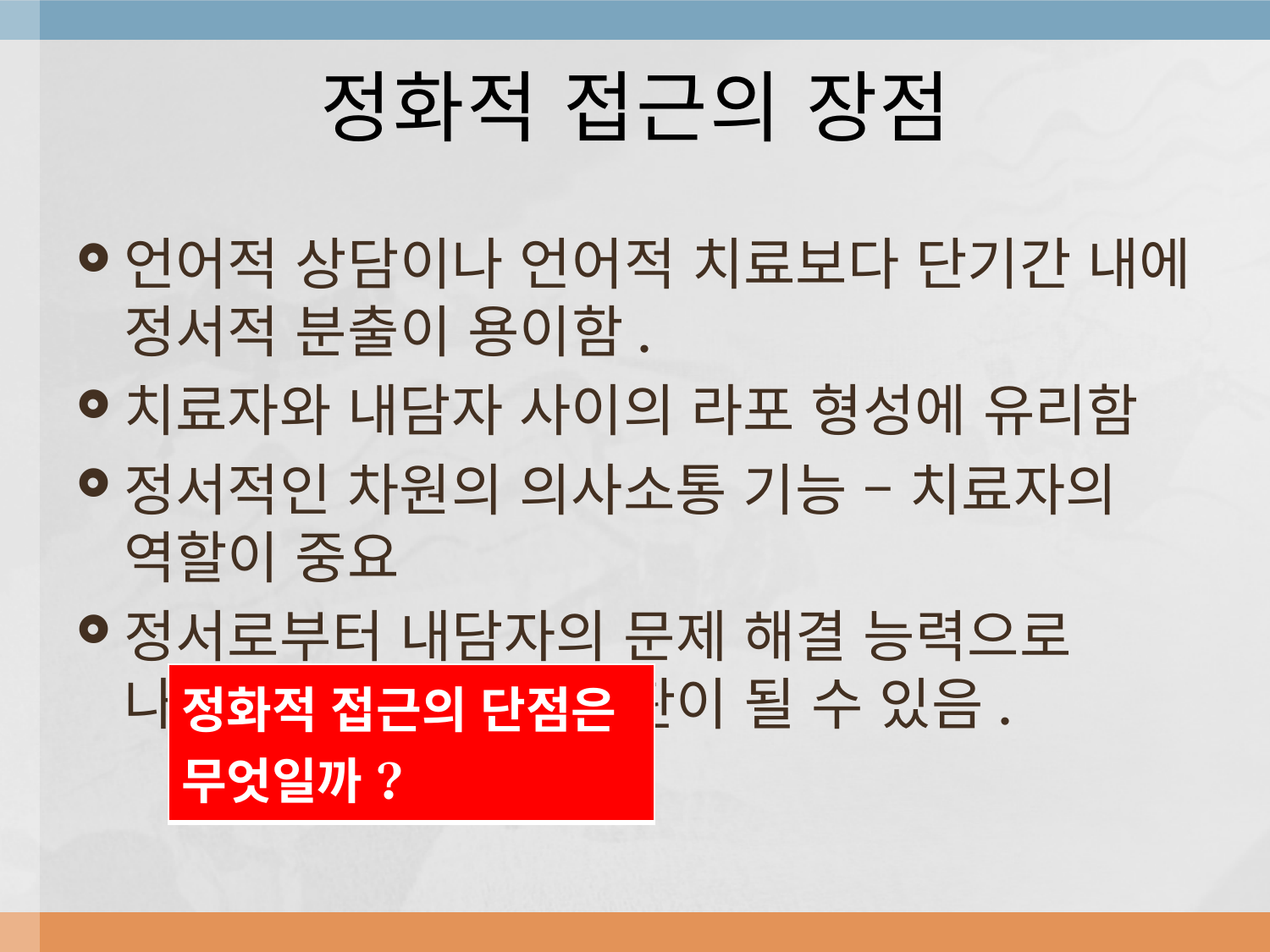

# 정화적 접근의 장점
언어적 상담이나 언어적 치료보다 단기간 내에 정서적 분출이 용이함.
치료자와 내담자 사이의 라포 형성에 유리함
정서적인 차원의 의사소통 기능 – 치료자의 역할이 중요
정서로부터 내담자의 문제 해결 능력으로 나아가는데 중요한 발판이 될 수 있음.

| 정화적 접근의 단점은 무엇일까? |
| --- |